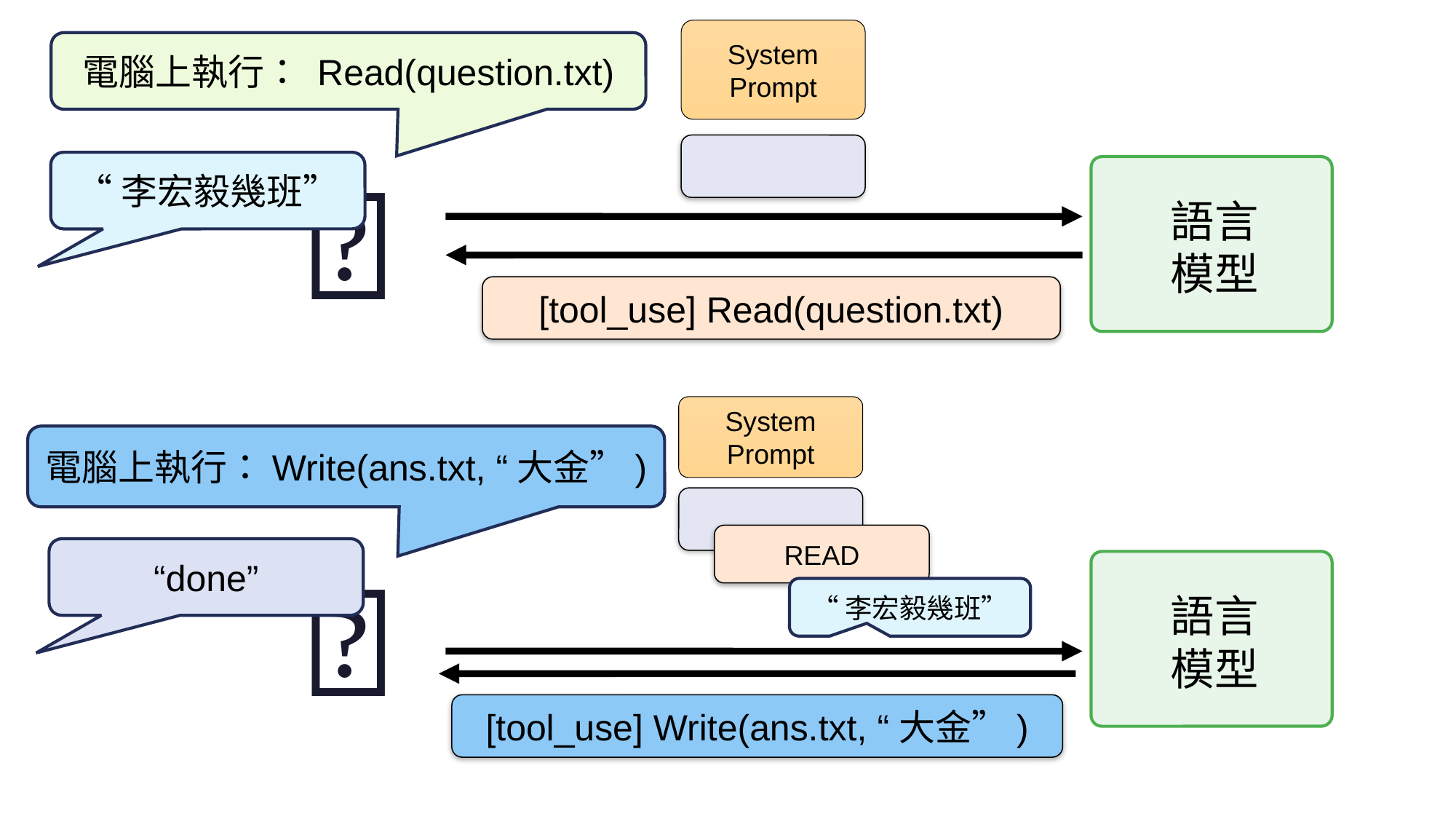

System Prompt
電腦上執行： Read(question.txt)

🦞
“李宏毅幾班”

語言
模型

[tool_use] Read(question.txt)
System Prompt
電腦上執行：Write(ans.txt, “大金”)

READ
“done”
🦞

語言
模型
“李宏毅幾班”

[tool_use] Write(ans.txt, “大金”)